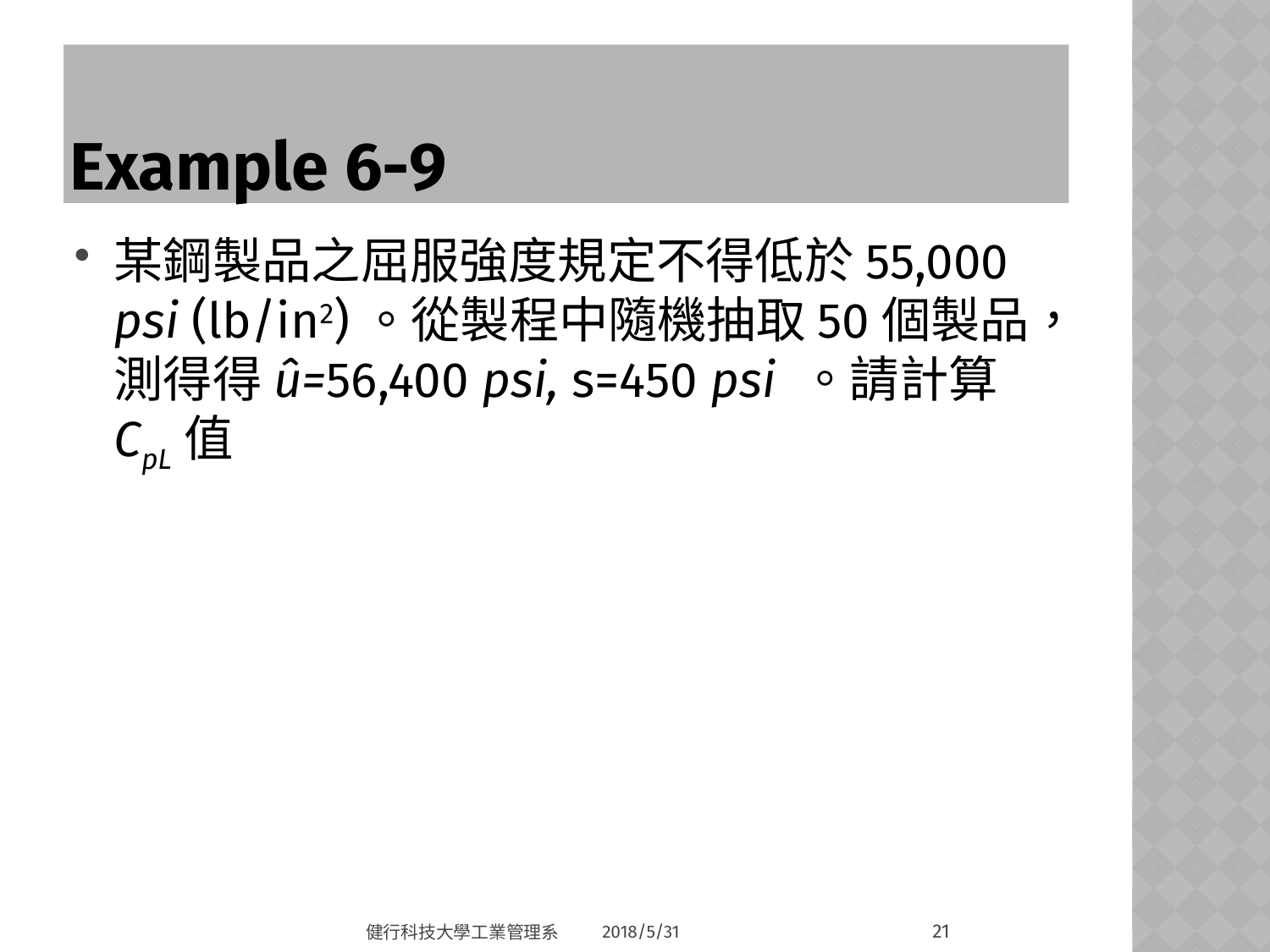

# Example 6-9
某鋼製品之屈服強度規定不得低於55,000 psi (lb/in2)。從製程中隨機抽取50個製品，測得得û=56,400 psi, s=450 psi 。請計算 CpL值
21
健行科技大學工業管理系
2018/5/31